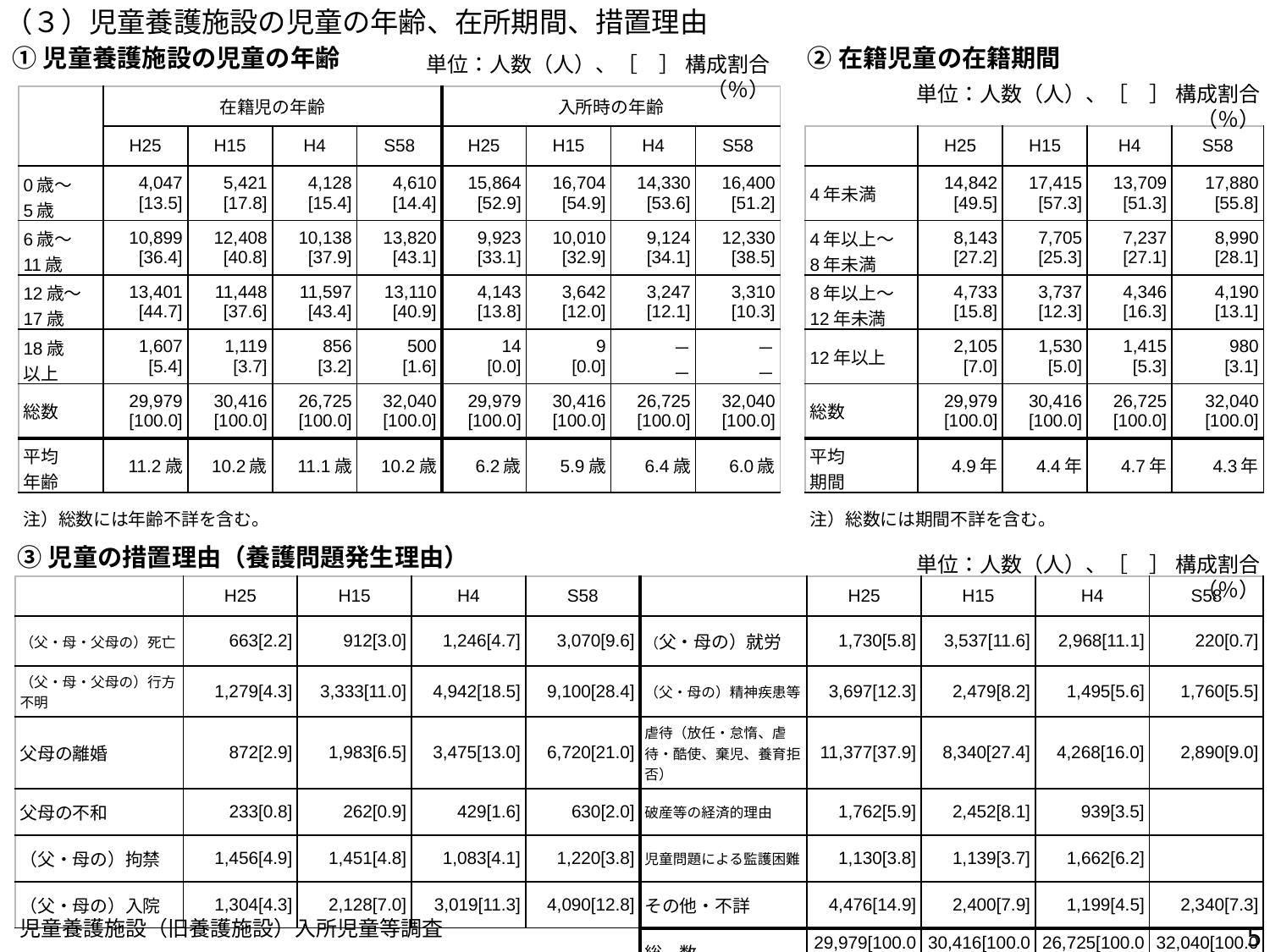

（３）児童養護施設の児童の年齢、在所期間、措置理由
①児童養護施設の児童の年齢
②在籍児童の在籍期間
単位：人数（人）、［　］ 構成割合（％）

単位：人数（人）、［　］ 構成割合（％）

|  | 在籍児の年齢 |  |  |  | 入所時の年齢 |  |  |  |
| --- | --- | --- | --- | --- | --- | --- | --- | --- |
|  | H25 | H15 | H4 | S58 | H25 | H15 | H4 | S58 |
| 0歳～ 5歳 | 4,047 [13.5] | 5,421 [17.8] | 4,128 [15.4] | 4,610 [14.4] | 15,864 [52.9] | 16,704 [54.9] | 14,330 [53.6] | 16,400 [51.2] |
| 6歳～ 11歳 | 10,899 [36.4] | 12,408 [40.8] | 10,138 [37.9] | 13,820 [43.1] | 9,923 [33.1] | 10,010 [32.9] | 9,124 [34.1] | 12,330 [38.5] |
| 12歳～ 17歳 | 13,401 [44.7] | 11,448 [37.6] | 11,597 [43.4] | 13,110 [40.9] | 4,143 [13.8] | 3,642 [12.0] | 3,247 [12.1] | 3,310 [10.3] |
| 18歳 以上 | 1,607 [5.4] | 1,119 [3.7] | 856 [3.2] | 500 [1.6] | 14 [0.0] | 9 [0.0] | － － | － － |
| 総数 | 29,979 [100.0] | 30,416 [100.0] | 26,725 [100.0] | 32,040 [100.0] | 29,979 [100.0] | 30,416 [100.0] | 26,725 [100.0] | 32,040 [100.0] |
| 平均 年齢 | 11.2歳 | 10.2歳 | 11.1歳 | 10.2歳 | 6.2歳 | 5.9歳 | 6.4歳 | 6.0歳 |
| 注）総数には年齢不詳を含む。 |  |  |  |  |  |  |  |  |
|  | H25 | H15 | H4 | S58 |
| --- | --- | --- | --- | --- |
| 4年未満 | 14,842 [49.5] | 17,415 [57.3] | 13,709 [51.3] | 17,880 [55.8] |
| 4年以上～ 8年未満 | 8,143 [27.2] | 7,705 [25.3] | 7,237 [27.1] | 8,990 [28.1] |
| 8年以上～ 12年未満 | 4,733 [15.8] | 3,737 [12.3] | 4,346 [16.3] | 4,190 [13.1] |
| 12年以上 | 2,105 [7.0] | 1,530 [5.0] | 1,415 [5.3] | 980 [3.1] |
| 総数 | 29,979 [100.0] | 30,416 [100.0] | 26,725 [100.0] | 32,040 [100.0] |
| 平均 期間 | 4.9年 | 4.4年 | 4.7年 | 4.3年 |
| 注）総数には期間不詳を含む。 |  |  |  |  |
③児童の措置理由（養護問題発生理由）
単位：人数（人）、［　］ 構成割合（％）

|  | H25 | H15 | H4 | S58 |  | H25 | H15 | H4 | S58 |
| --- | --- | --- | --- | --- | --- | --- | --- | --- | --- |
| （父・母・父母の）死亡 | 663[2.2] | 912[3.0] | 1,246[4.7] | 3,070[9.6] | （父・母の）就労 | 1,730[5.8] | 3,537[11.6] | 2,968[11.1] | 220[0.7] |
| （父・母・父母の）行方不明 | 1,279[4.3] | 3,333[11.0] | 4,942[18.5] | 9,100[28.4] | （父・母の）精神疾患等 | 3,697[12.3] | 2,479[8.2] | 1,495[5.6] | 1,760[5.5] |
| 父母の離婚 | 872[2.9] | 1,983[6.5] | 3,475[13.0] | 6,720[21.0] | 虐待（放任・怠惰、虐待・酷使、棄児、養育拒否） | 11,377[37.9] | 8,340[27.4] | 4,268[16.0] | 2,890[9.0] |
| 父母の不和 | 233[0.8] | 262[0.9] | 429[1.6] | 630[2.0] | 破産等の経済的理由 | 1,762[5.9] | 2,452[8.1] | 939[3.5] |  |
| （父・母の）拘禁 | 1,456[4.9] | 1,451[4.8] | 1,083[4.1] | 1,220[3.8] | 児童問題による監護困難 | 1,130[3.8] | 1,139[3.7] | 1,662[6.2] |  |
| （父・母の）入院 | 1,304[4.3] | 2,128[7.0] | 3,019[11.3] | 4,090[12.8] | その他・不詳 | 4,476[14.9] | 2,400[7.9] | 1,199[4.5] | 2,340[7.3] |
|  |  |  |  |  | 総　数 | 29,979[100.0] | 30,416[100.0] | 26,725[100.0] | 32,040[100.0] |
児童養護施設（旧養護施設）入所児童等調査
5